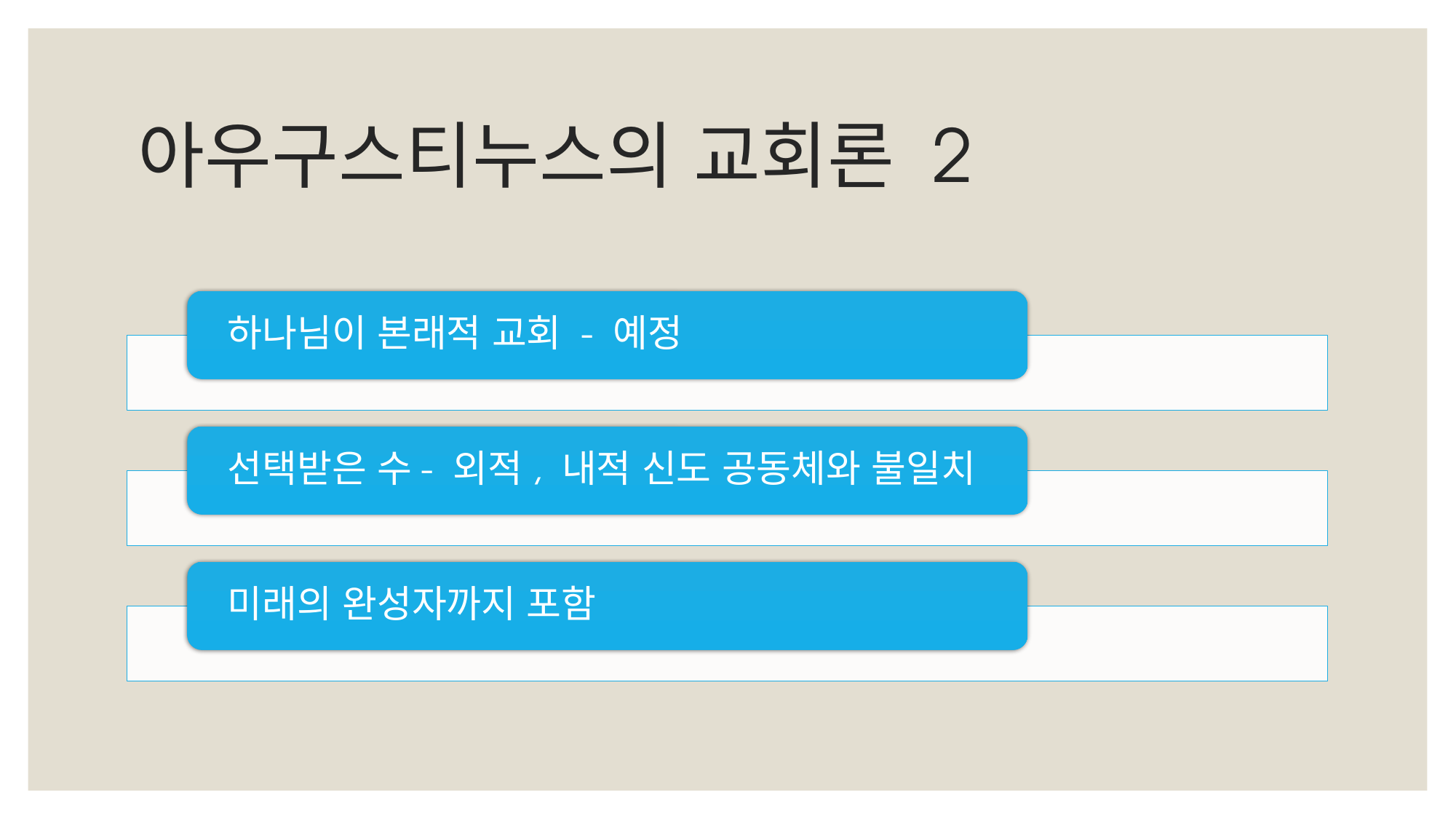

# 아우구스티누스의 교회론 2
하나님이 본래적 교회 - 예정
선택받은 수- 외적, 내적 신도 공동체와 불일치
미래의 완성자까지 포함